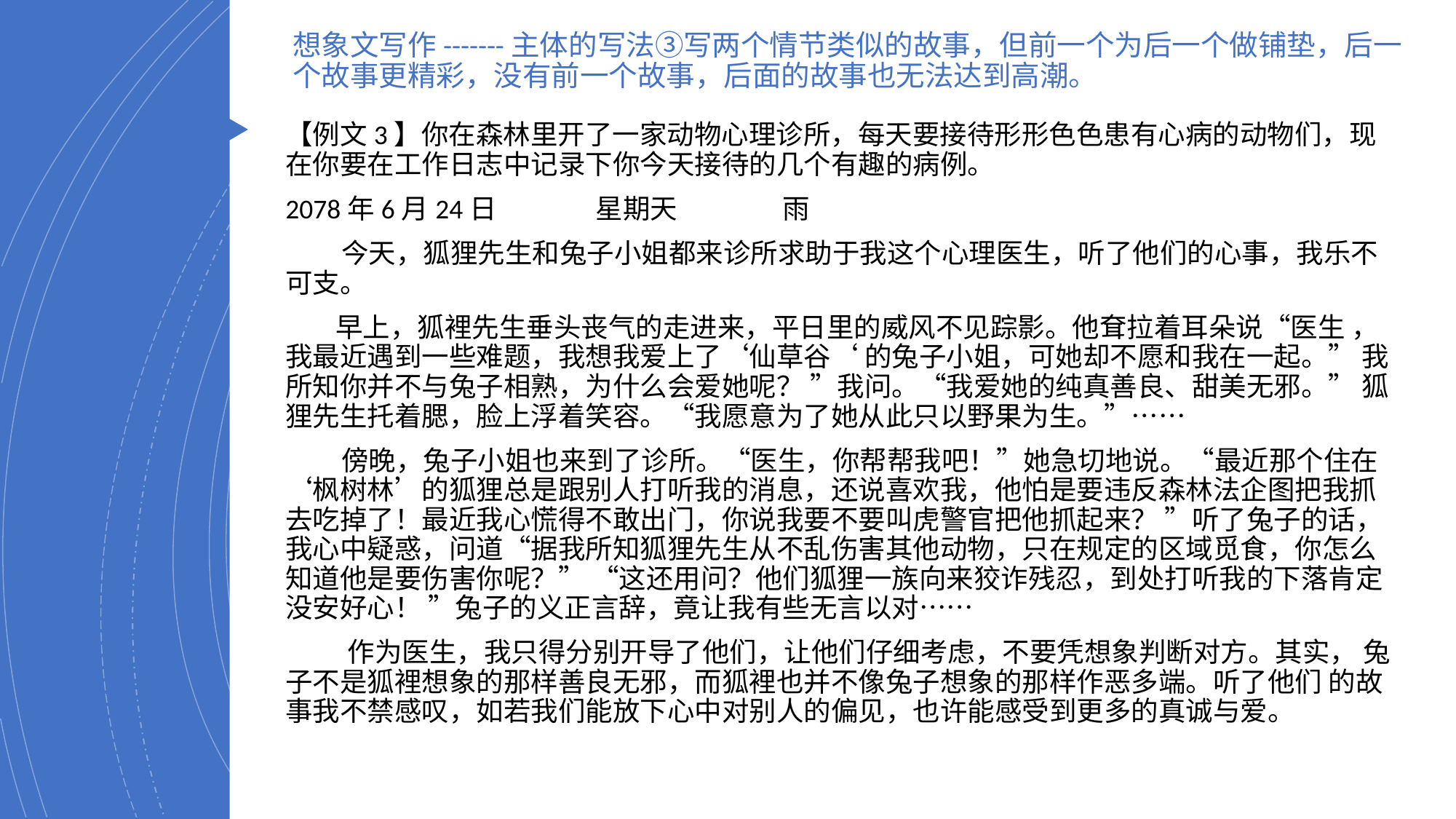

# 想象文写作-------主体的写法③写两个情节类似的故事，但前一个为后一个做铺垫，后一个故事更精彩，没有前一个故事，后面的故事也无法达到高潮。

【例文3】你在森林里开了一家动物心理诊所，每天要接待形形色色患有心病的动物们，现在你要在工作日志中记录下你今天接待的几个有趣的病例。
2078年6月24日                星期天                 雨
        今天，狐狸先生和兔子小姐都来诊所求助于我这个心理医生，听了他们的心事，我乐不可支。
       早上，狐裡先生垂头丧气的走进来，平日里的威风不见踪影。他耷拉着耳朵说“医生 ，我最近遇到一些难题，我想我爱上了‘仙草谷‘ 的兔子小姐，可她却不愿和我在一起。” 我所知你并不与兔子相熟，为什么会爱她呢？ ”我问。“我爱她的纯真善良、甜美无邪。” 狐狸先生托着腮，脸上浮着笑容。“我愿意为了她从此只以野果为生。”……
        傍晚，兔子小姐也来到了诊所。“医生，你帮帮我吧！”她急切地说。“最近那个住在‘枫树林’的狐狸总是跟别人打听我的消息，还说喜欢我，他怕是要违反森林法企图把我抓去吃掉了！最近我心慌得不敢出门，你说我要不要叫虎警官把他抓起来？ ”听了兔子的话，我心中疑惑，问道“据我所知狐狸先生从不乱伤害其他动物，只在规定的区域觅食，你怎么知道他是要伤害你呢？” “这还用问？他们狐狸一族向来狡诈残忍，到处打听我的下落肯定没安好心！ ”兔子的义正言辞，竟让我有些无言以对……
         作为医生，我只得分别开导了他们，让他们仔细考虑，不要凭想象判断对方。其实， 兔子不是狐裡想象的那样善良无邪，而狐裡也并不像兔子想象的那样作恶多端。听了他们 的故事我不禁感叹，如若我们能放下心中对别人的偏见，也许能感受到更多的真诚与爱。